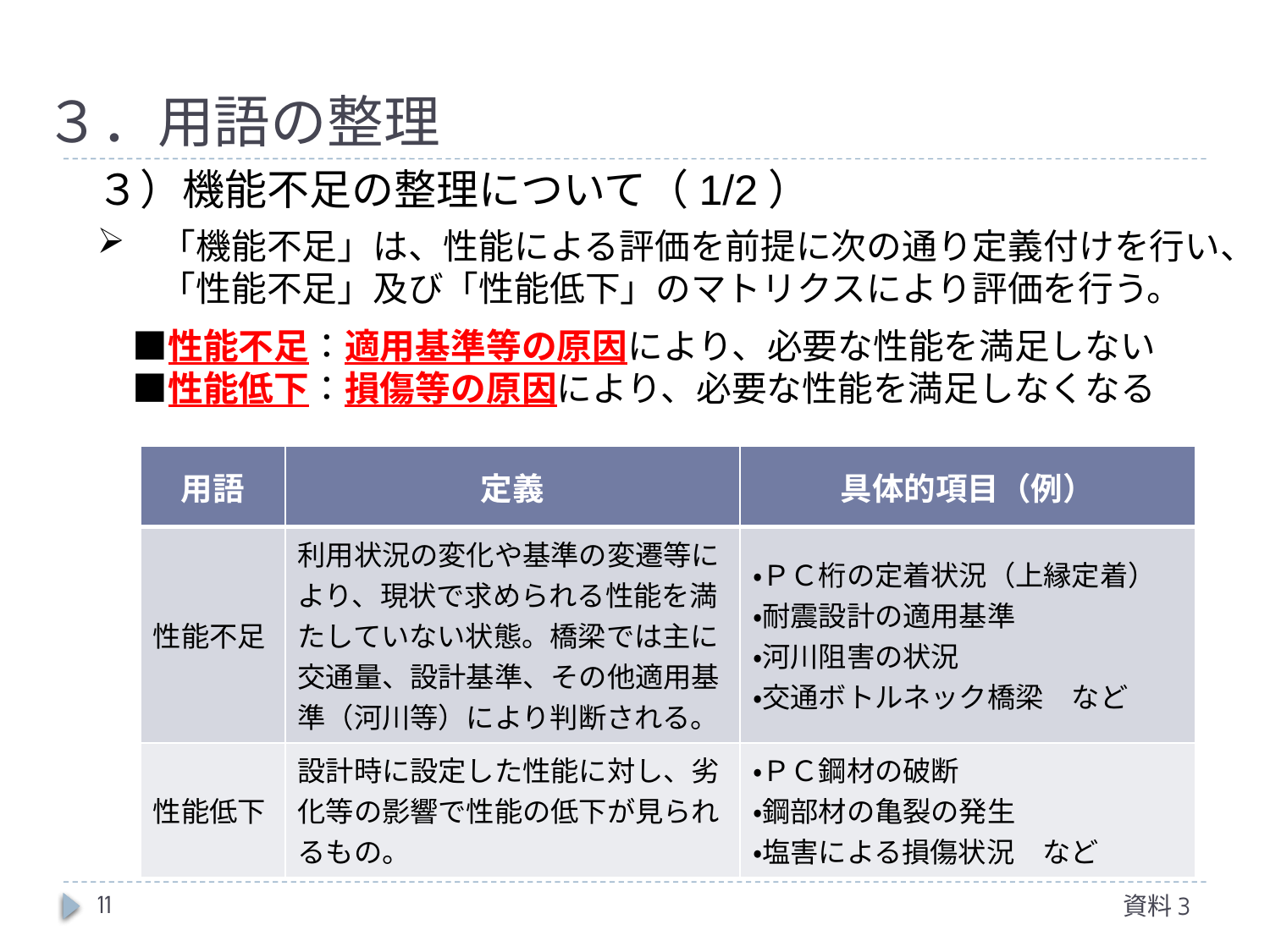

# ３．用語の整理
３）機能不足の整理について（1/2）
「機能不足」は、性能による評価を前提に次の通り定義付けを行い、「性能不足」及び「性能低下」のマトリクスにより評価を行う。
　■性能不足：適用基準等の原因により、必要な性能を満足しない
　■性能低下：損傷等の原因により、必要な性能を満足しなくなる
| 用語 | 定義 | 具体的項目（例） |
| --- | --- | --- |
| 性能不足 | 利用状況の変化や基準の変遷等により、現状で求められる性能を満たしていない状態。橋梁では主に交通量、設計基準、その他適用基準（河川等）により判断される。 | ・ＰＣ桁の定着状況（上縁定着） ・耐震設計の適用基準 ・河川阻害の状況 ・交通ボトルネック橋梁　など |
| 性能低下 | 設計時に設定した性能に対し、劣化等の影響で性能の低下が見られるもの。 | ・ＰＣ鋼材の破断 ・鋼部材の亀裂の発生 ・塩害による損傷状況　など |

11
資料3